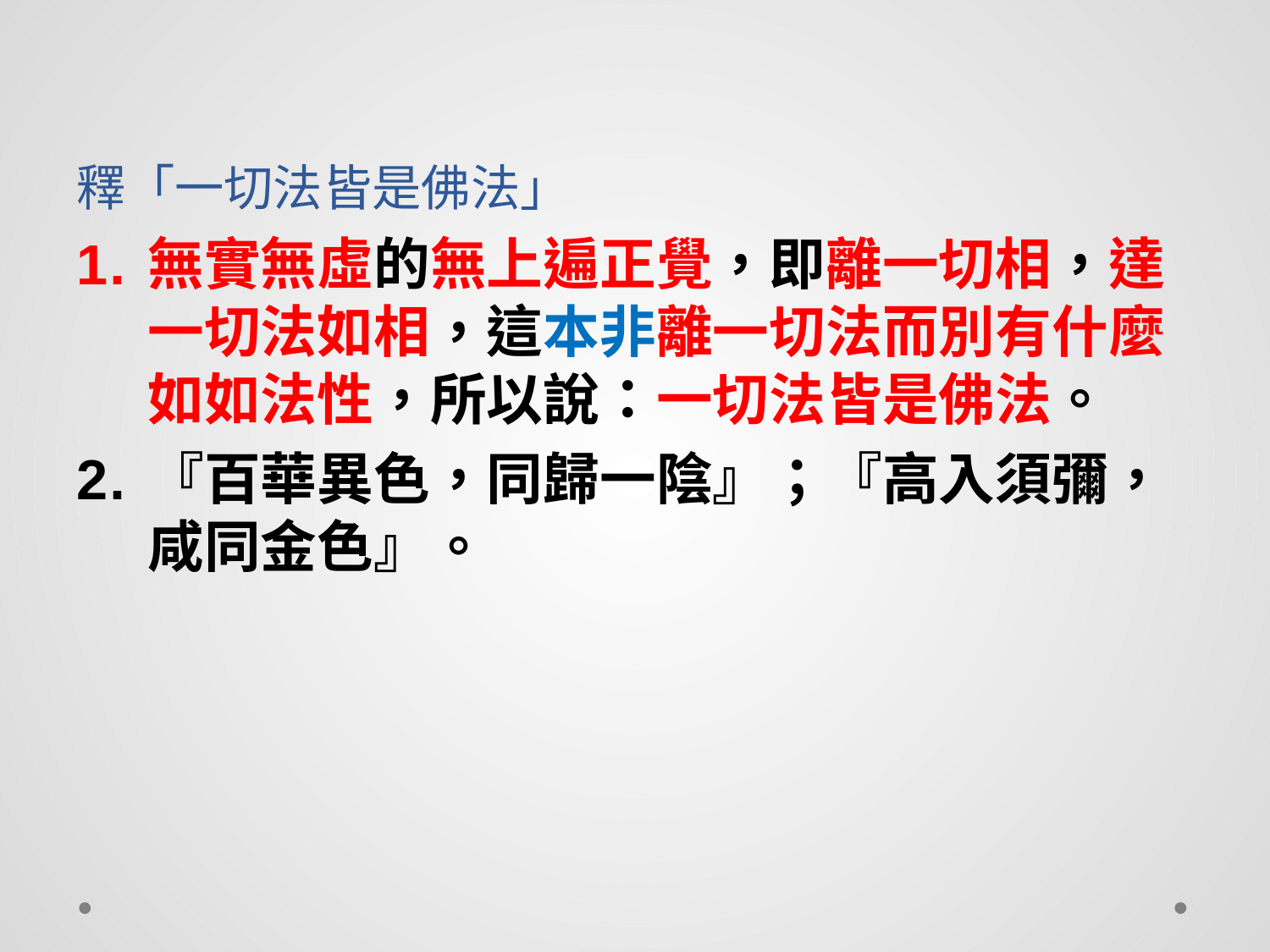

# 釋「一切法皆是佛法」
無實無虛的無上遍正覺，即離一切相，達一切法如相，這本非離一切法而別有什麼如如法性，所以說：一切法皆是佛法。
『百華異色，同歸一陰』；『高入須彌，咸同金色』。